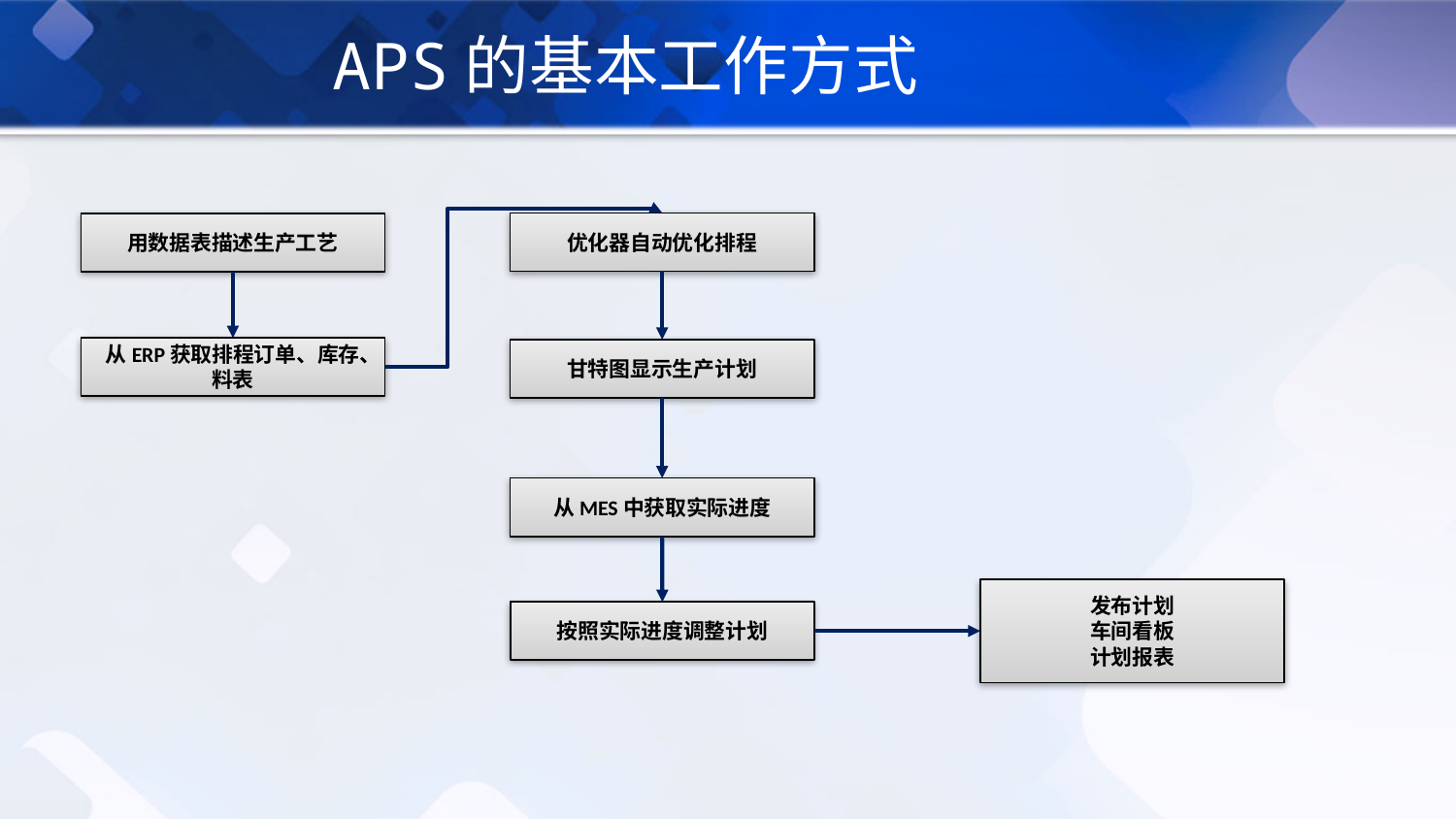

APS的基本工作方式
优化器自动优化排程
用数据表描述生产工艺
从ERP获取排程订单、库存、料表
甘特图显示生产计划
从MES中获取实际进度
发布计划
车间看板
计划报表
按照实际进度调整计划